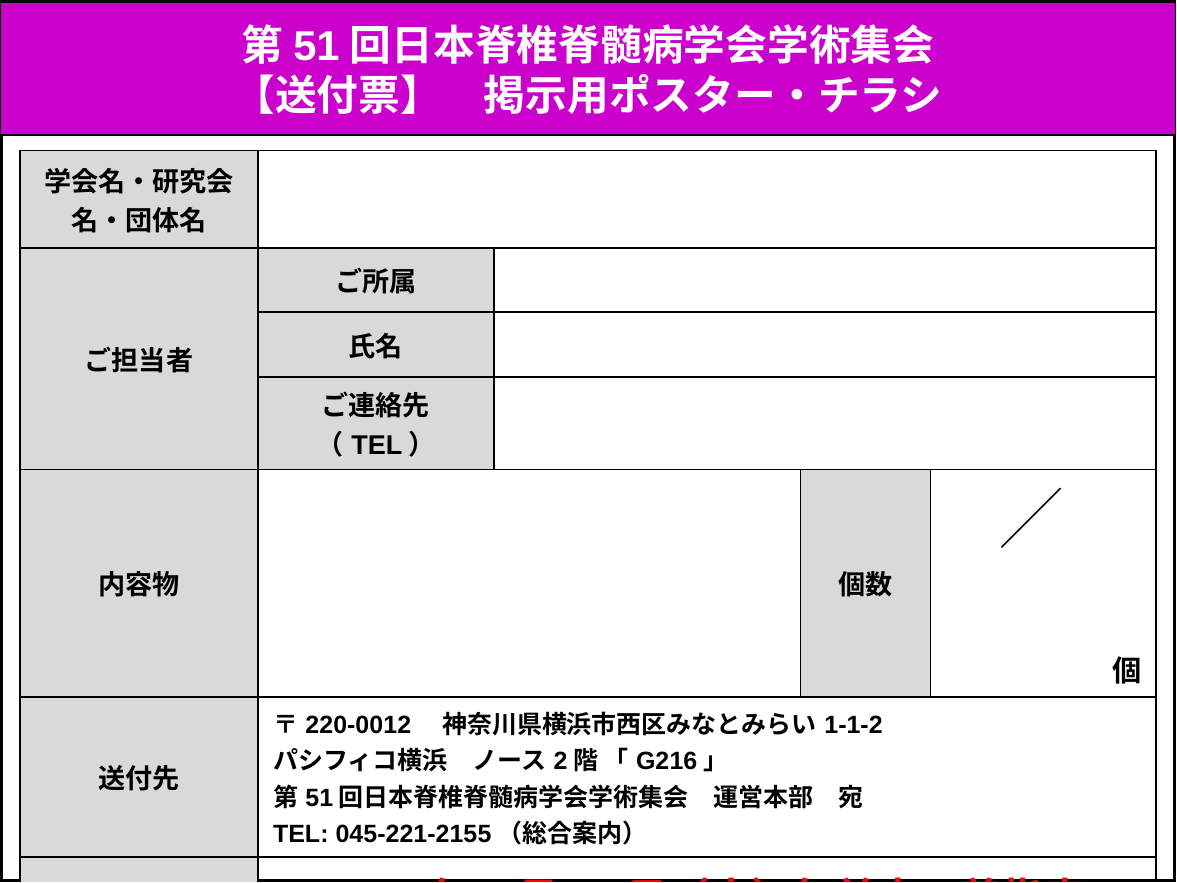

第51回日本脊椎脊髄病学会学術集会
【送付票】　掲示用ポスター・チラシ
| 学会名・研究会名・団体名 |  |  |  |  |
| --- | --- | --- | --- | --- |
| ご担当者 | ご所属 |  |  |  |
|  | 氏名 |  |  |  |
|  | ご連絡先（TEL） |  |  |  |
| 内容物 |  |  | 個数 | 個 |
| 送付先 | 〒220-0012　神奈川県横浜市西区みなとみらい1-1-2 パシフィコ横浜　ノース2階 「G216」 第51回日本脊椎脊髄病学会学術集会　運営本部　宛 TEL: 045-221-2155（総合案内） |  |  |  |
| 必着日 | 2022年4月20日（水）午前中　着指定 |  |  |  |
| ※必要事項を全てご記入の上、必ず荷物側面の見えやすい場所に全ての荷物に貼付してください。 ※本送付状はカラーで印刷をお願いします。 |  |  |  |  |